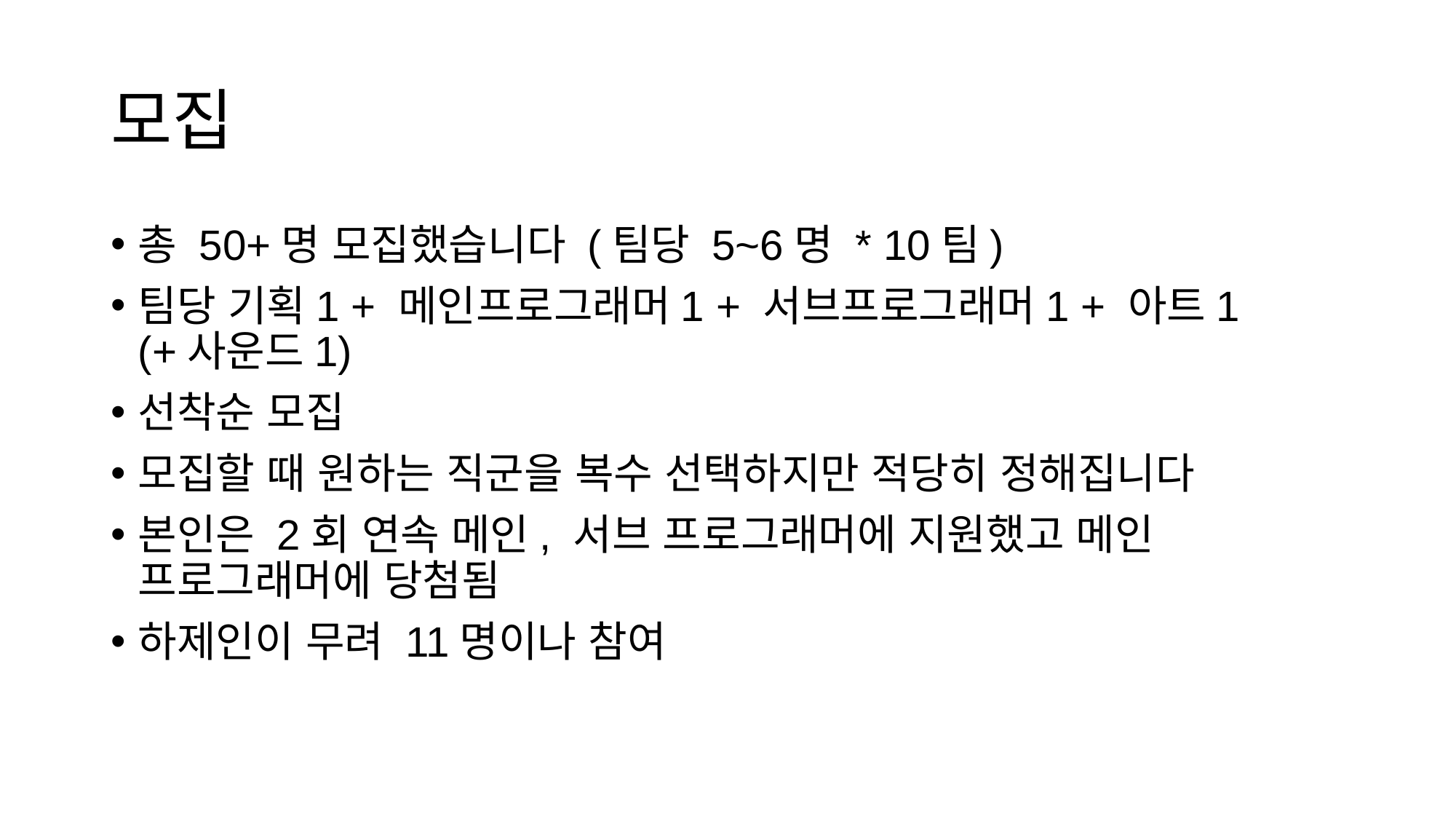

# 모집
총 50+명 모집했습니다 (팀당 5~6명 * 10팀)
팀당 기획1 + 메인프로그래머1 + 서브프로그래머1 + 아트1
(+사운드1)
선착순 모집
모집할 때 원하는 직군을 복수 선택하지만 적당히 정해집니다
본인은 2회 연속 메인, 서브 프로그래머에 지원했고 메인 프로그래머에 당첨됨
하제인이 무려 11명이나 참여